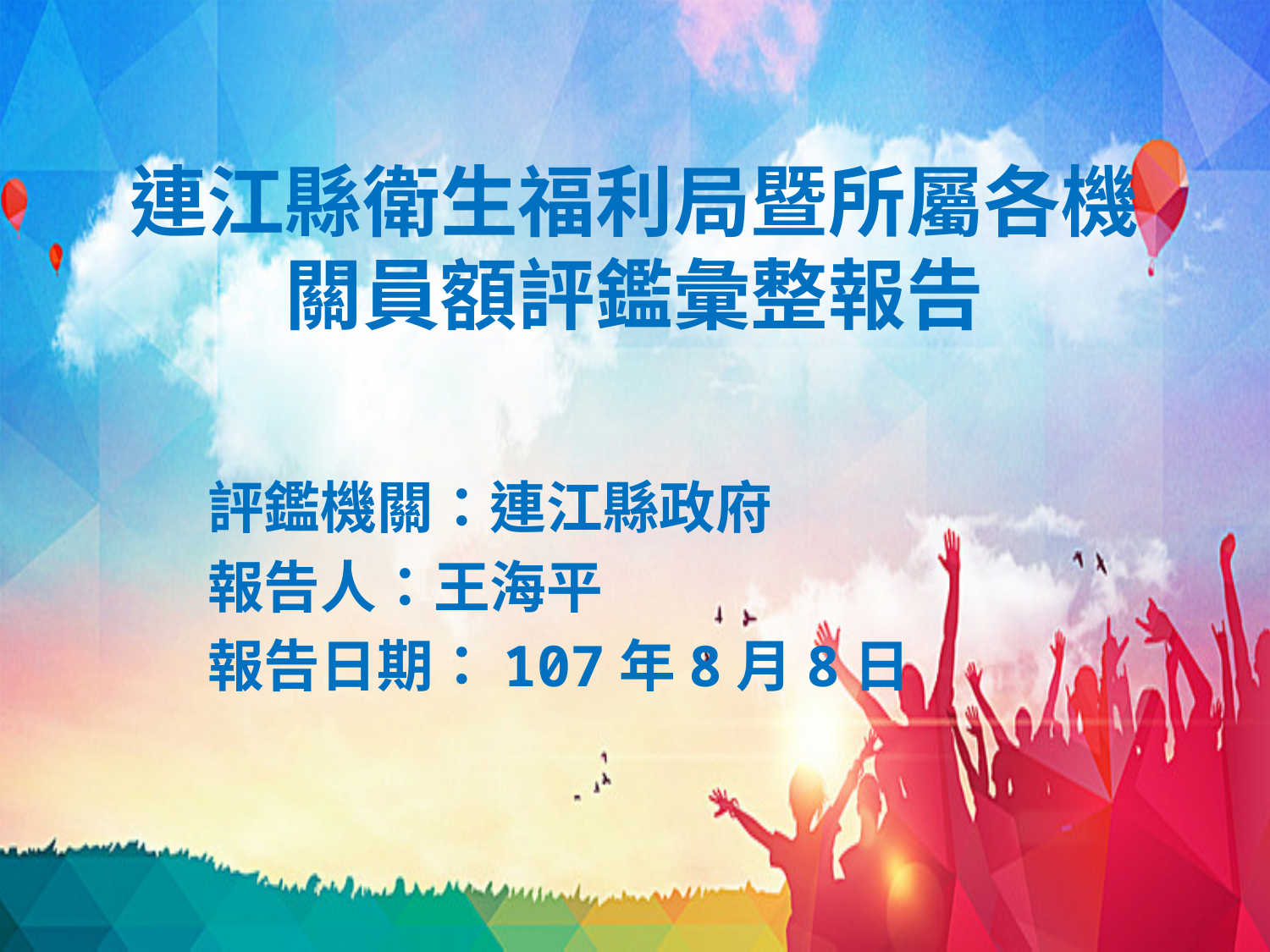

# 連江縣衛生福利局暨所屬各機關員額評鑑彙整報告
評鑑機關：連江縣政府
報告人：王海平
報告日期：107年8月8日